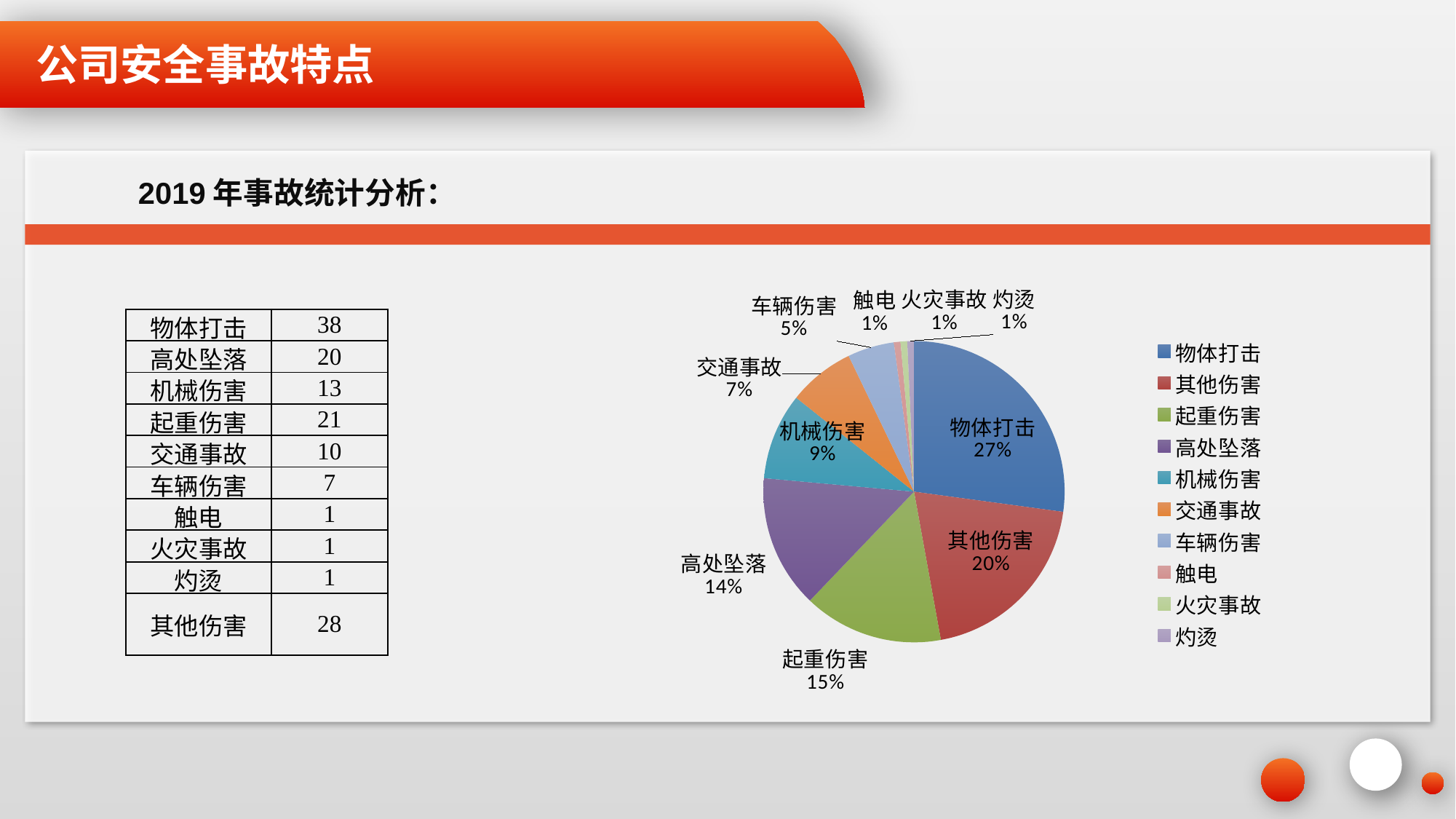

公司安全事故特点

2019年事故统计分析：

### Chart

| Category |  |
|---|---|
| 物体打击 | 38.0 |
| 其他伤害 | 28.0 |
| 起重伤害 | 21.0 |
| 高处坠落 | 20.0 |
| 机械伤害 | 13.0 |
| 交通事故 | 10.0 |
| 车辆伤害 | 7.0 |
| 触电 | 1.0 |
| 火灾事故 | 1.0 |
| 灼烫 | 1.0 |
| 物体打击 | 38 |
| --- | --- |
| 高处坠落 | 20 |
| 机械伤害 | 13 |
| 起重伤害 | 21 |
| 交通事故 | 10 |
| 车辆伤害 | 7 |
| 触电 | 1 |
| 火灾事故 | 1 |
| 灼烫 | 1 |
| 其他伤害 | 28 |